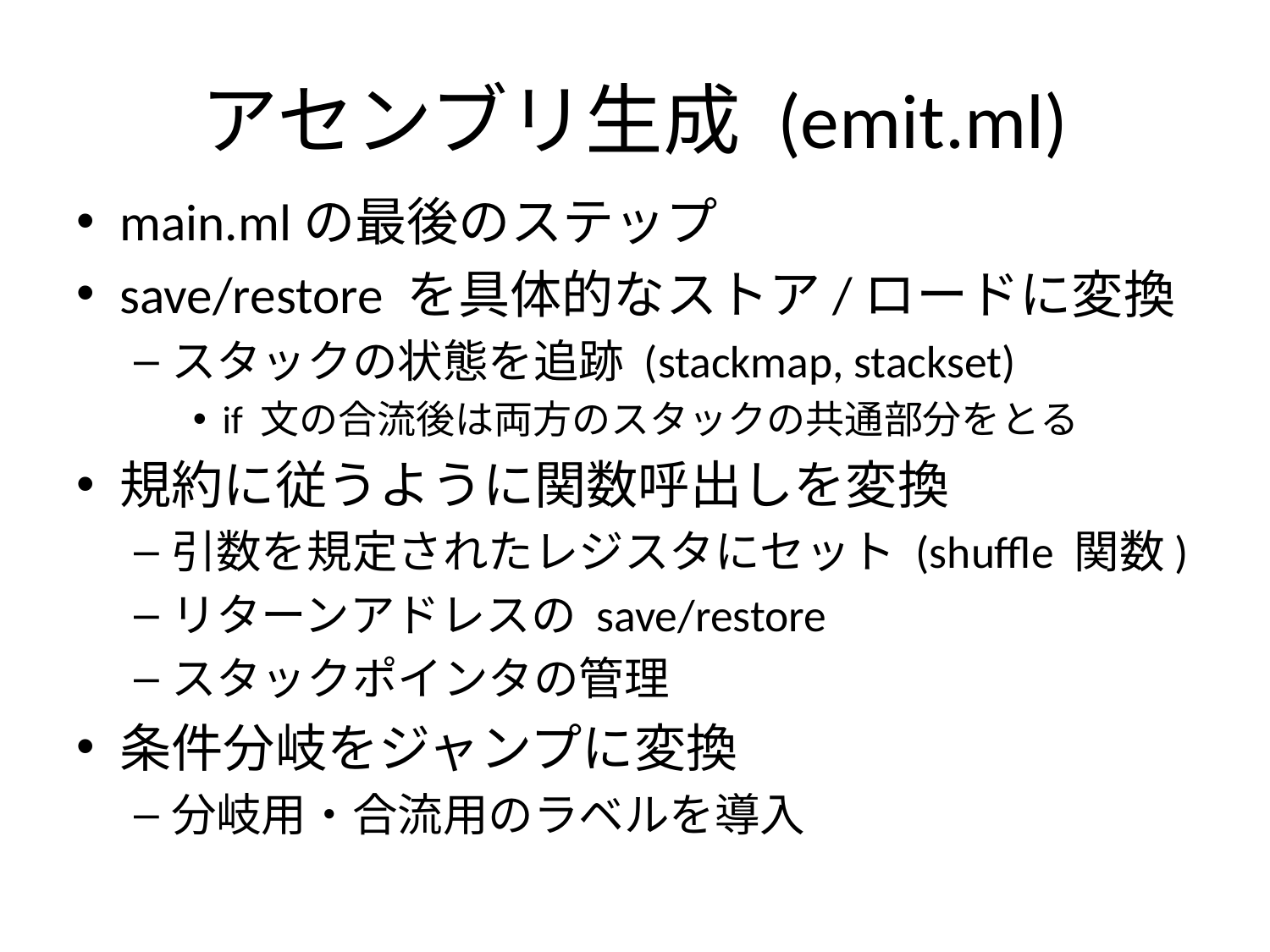

# アセンブリ生成 (emit.ml)
main.mlの最後のステップ
save/restore を具体的なストア/ロードに変換
スタックの状態を追跡 (stackmap, stackset)
if 文の合流後は両方のスタックの共通部分をとる
規約に従うように関数呼出しを変換
引数を規定されたレジスタにセット (shuffle 関数)
リターンアドレスの save/restore
スタックポインタの管理
条件分岐をジャンプに変換
分岐用・合流用のラベルを導入